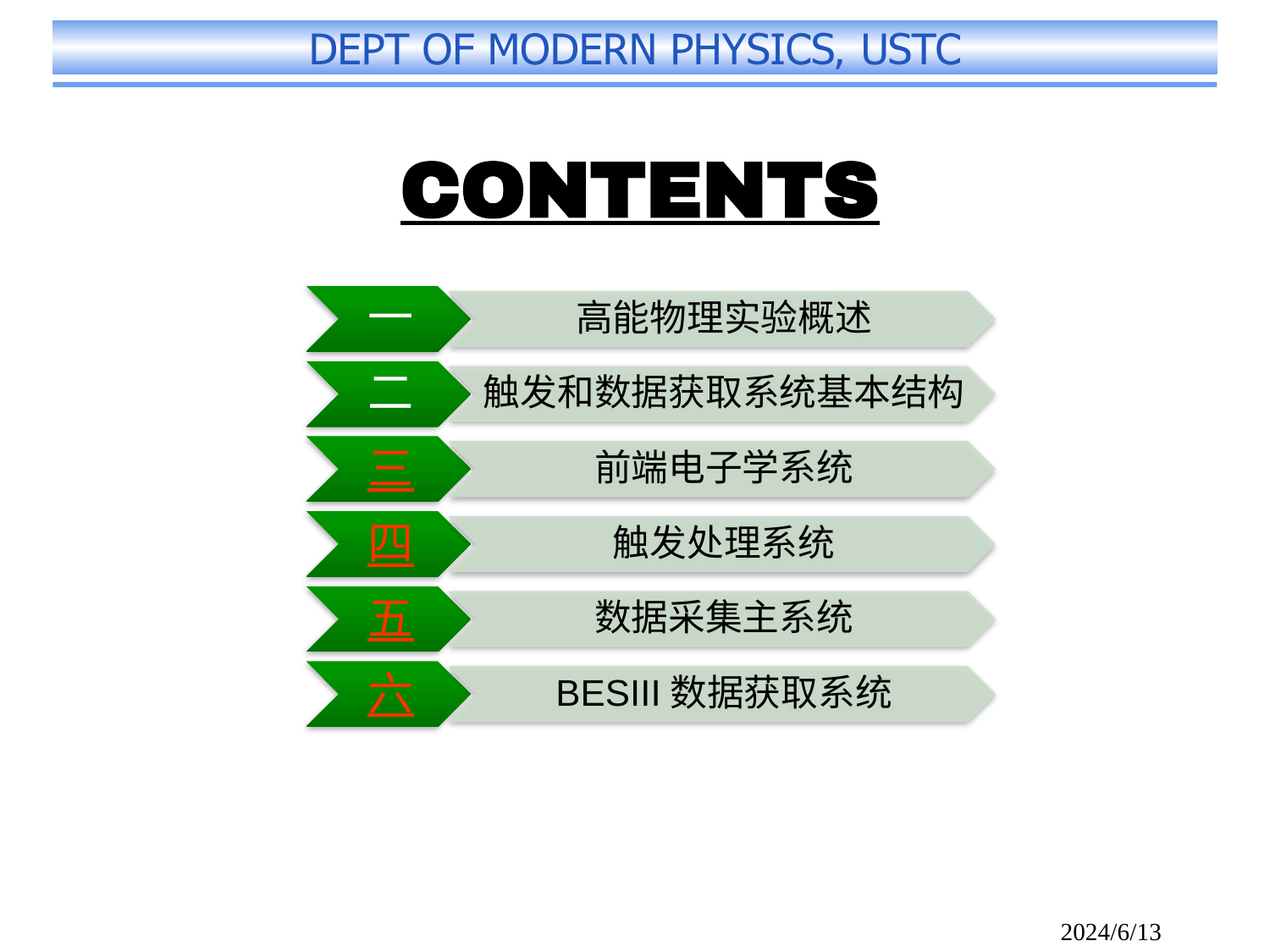

CONTENTS
一
高能物理实验概述
二
触发和数据获取系统基本结构
三
前端电子学系统
四
触发处理系统
五
数据采集主系统
六
BESIII数据获取系统
2024/6/13